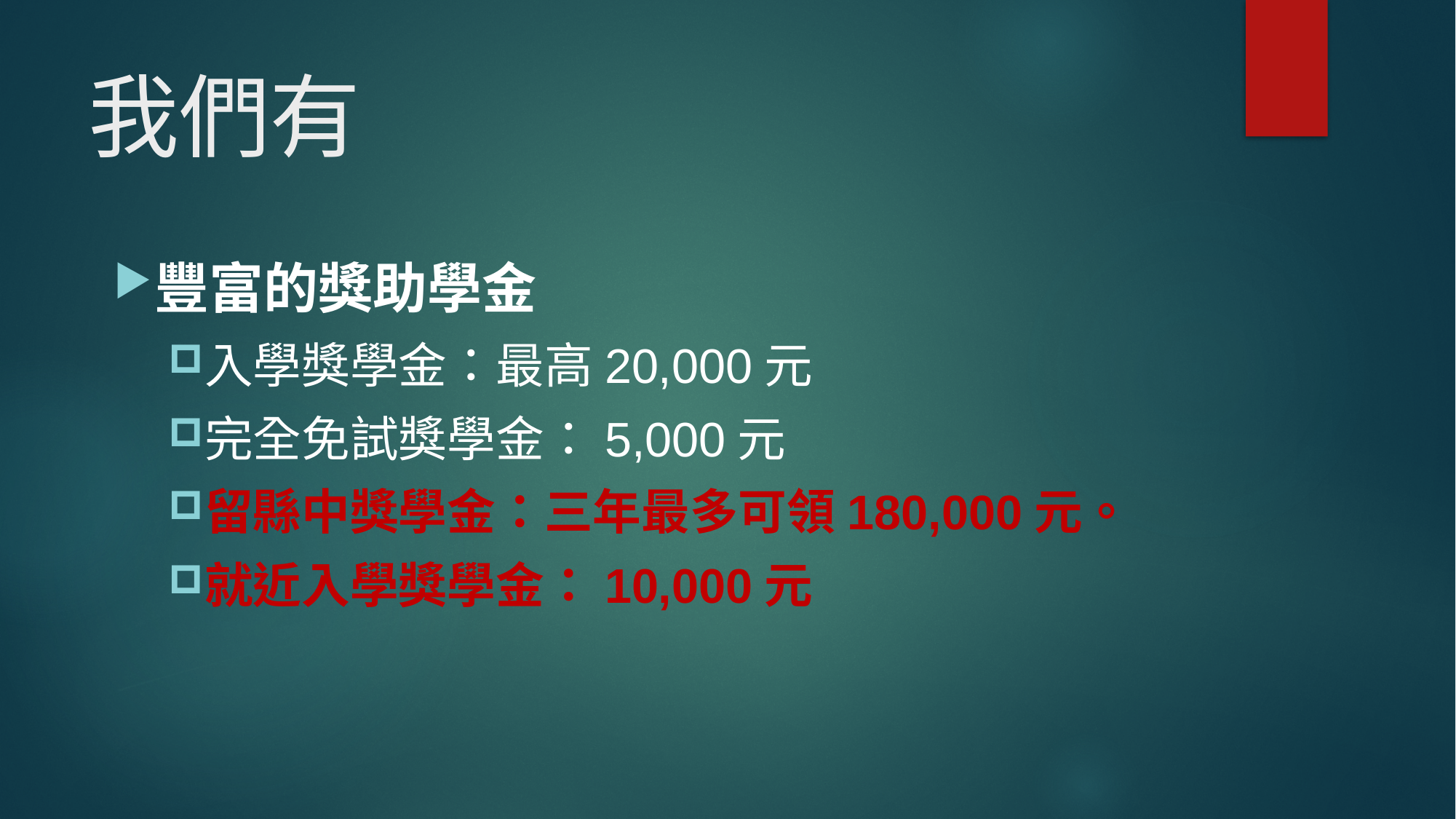

# 我們有
豐富的獎助學金
入學獎學金：最高20,000元
完全免試獎學金：5,000元
留縣中獎學金：三年最多可領180,000元。
就近入學獎學金：10,000元